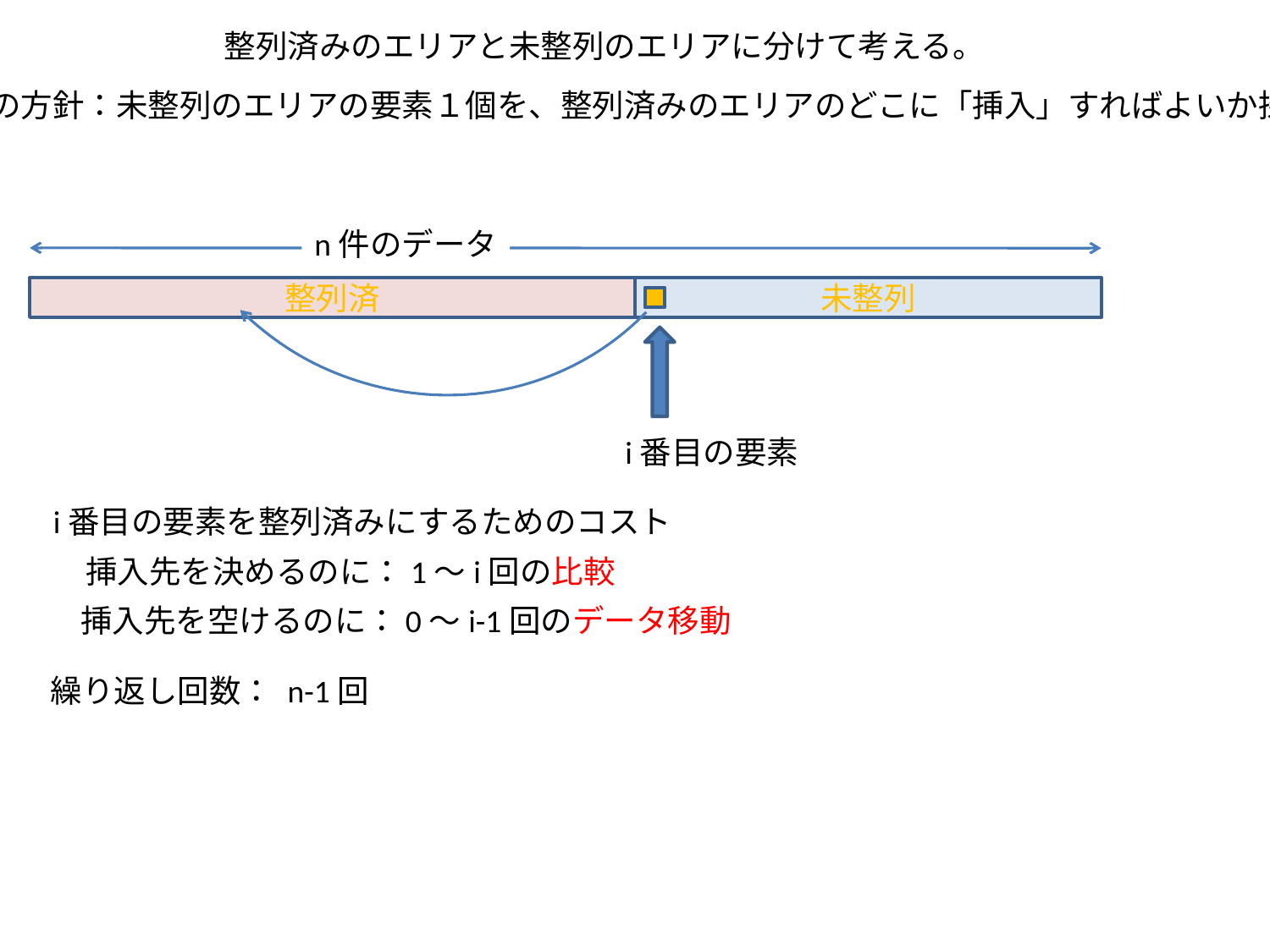

整列済みのエリアと未整列のエリアに分けて考える。
解の方針：未整列のエリアの要素１個を、整列済みのエリアのどこに「挿入」すればよいか探す
n件のデータ
整列済
未整列

i番目の要素
i番目の要素を整列済みにするためのコスト
挿入先を決めるのに：1～i回の比較
挿入先を空けるのに：0～i-1回のデータ移動
繰り返し回数： n-1回